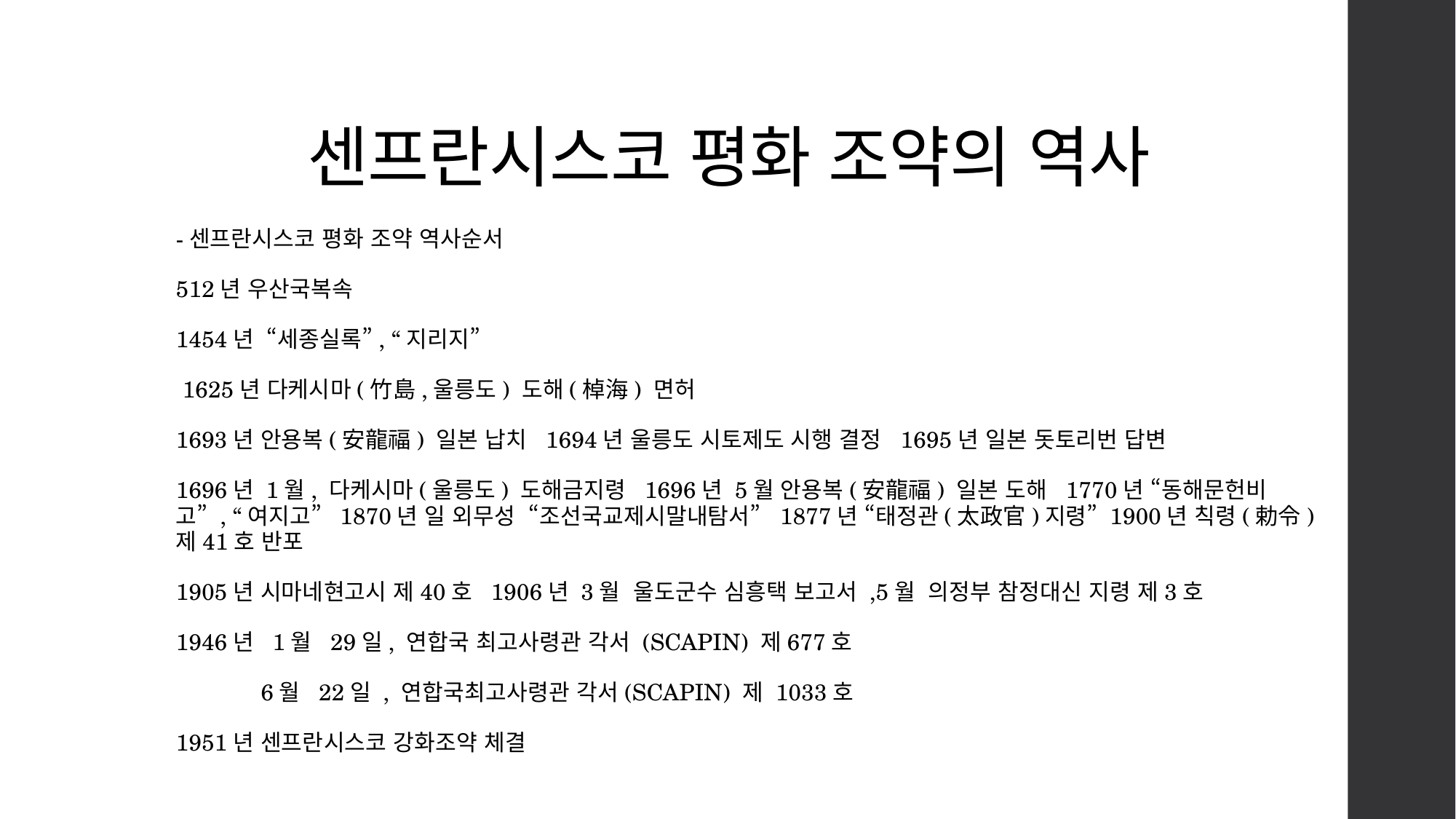

# 센프란시스코 평화 조약의 역사
-센프란시스코 평화 조약 역사순서
512년 우산국복속
1454년  “세종실록”, “지리지”
 1625년 다케시마(竹島,울릉도) 도해(棹海) 면허
1693년 안용복(安龍福) 일본 납치  1694년 울릉도 시토제도 시행 결정  1695년 일본 돗토리번 답변
1696년 1월, 다케시마(울릉도) 도해금지령  1696년 5월 안용복(安龍福) 일본 도해  1770년 “동해문헌비고” , “여지고”  1870년 일 외무성  “조선국교제시말내탐서”  1877년 “태정관(太政官)지령” 1900년 칙령(勅令) 제41호 반포
1905년 시마네현고시 제40호  1906년 3월  울도군수 심흥택 보고서 ,5월  의정부 참정대신 지령 제3호
1946년  1월  29일, 연합국 최고사령관 각서 (SCAPIN) 제677호
             6월  22일 , 연합국최고사령관 각서(SCAPIN) 제 1033호
1951년 센프란시스코 강화조약 체결